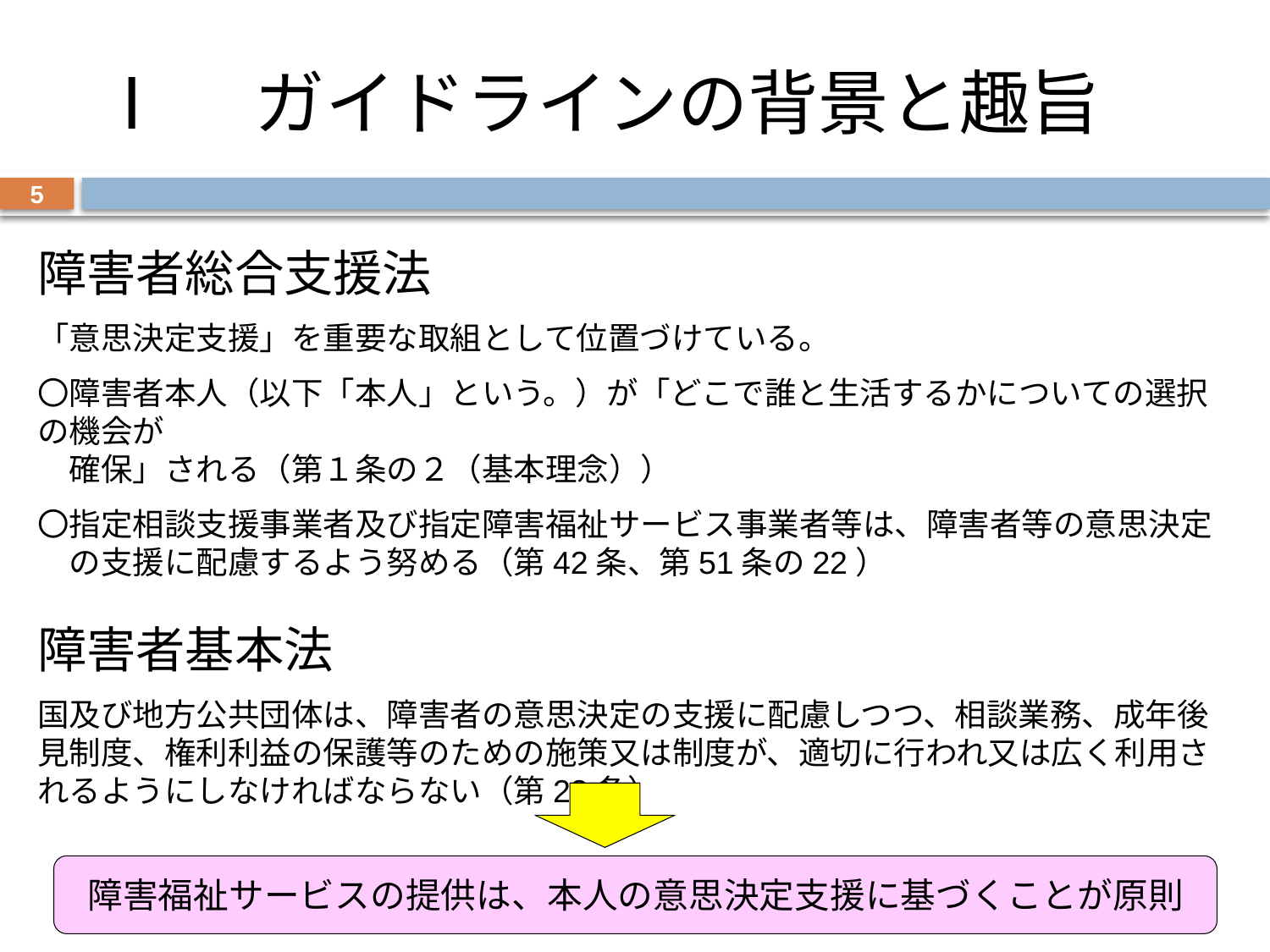

# Ⅰ　ガイドラインの背景と趣旨
5
障害者総合支援法

「意思決定支援」を重要な取組として位置づけている。

〇障害者本人（以下「本人」という。）が「どこで誰と生活するかについての選択の機会が
　確保」される（第１条の２（基本理念））

〇指定相談支援事業者及び指定障害福祉サービス事業者等は、障害者等の意思決定
　の支援に配慮するよう努める（第42条、第51条の22）

障害者基本法

国及び地方公共団体は、障害者の意思決定の支援に配慮しつつ、相談業務、成年後見制度、権利利益の保護等のための施策又は制度が、適切に行われ又は広く利用されるようにしなければならない（第23条）

障害福祉サービスの提供は、本人の意思決定支援に基づくことが原則